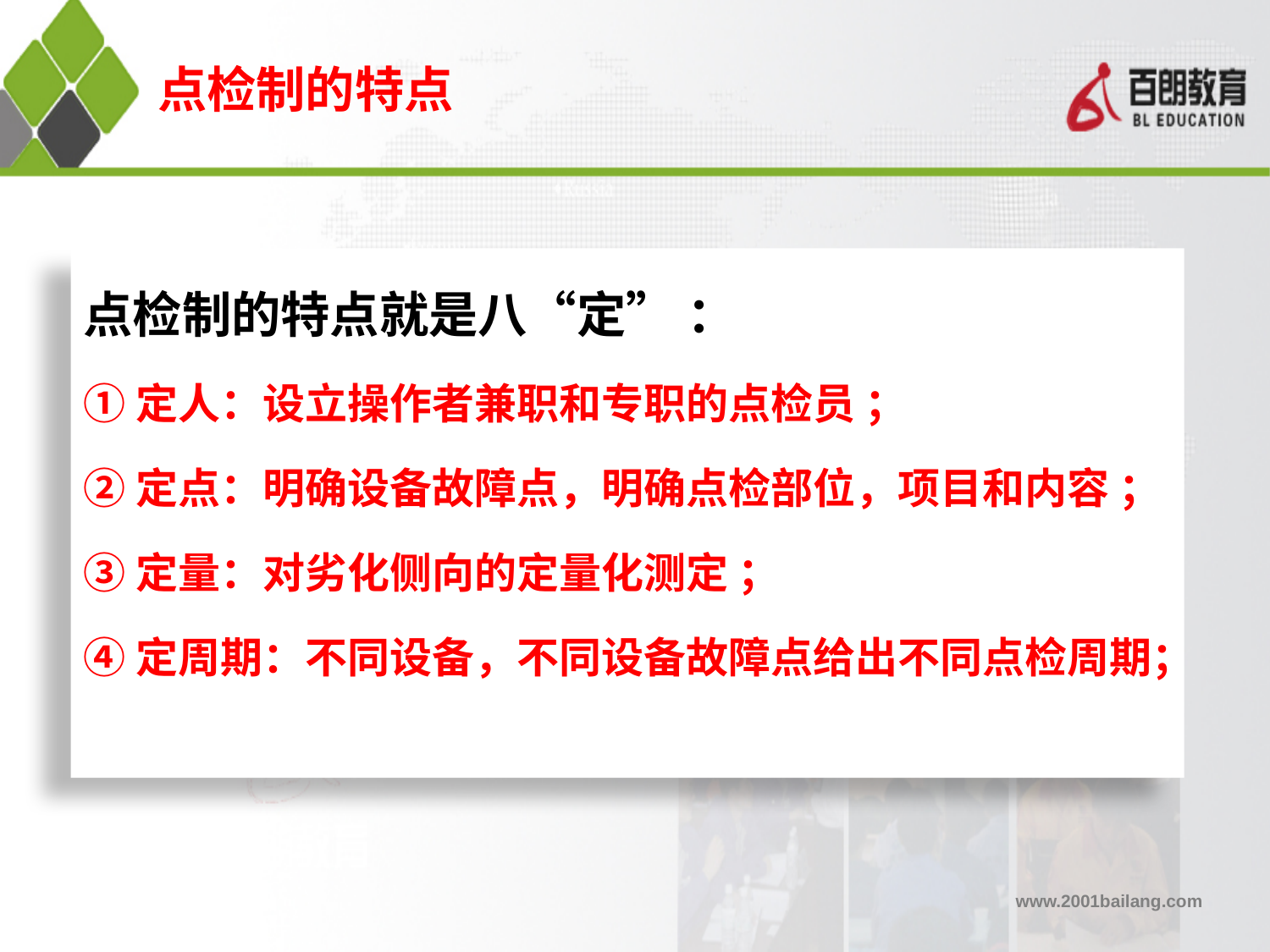

# 点检制的特点
点检制的特点就是八“定” ：
①定人：设立操作者兼职和专职的点检员 ；
②定点：明确设备故障点，明确点检部位，项目和内容 ；
③定量：对劣化侧向的定量化测定 ；
④定周期：不同设备，不同设备故障点给出不同点检周期；